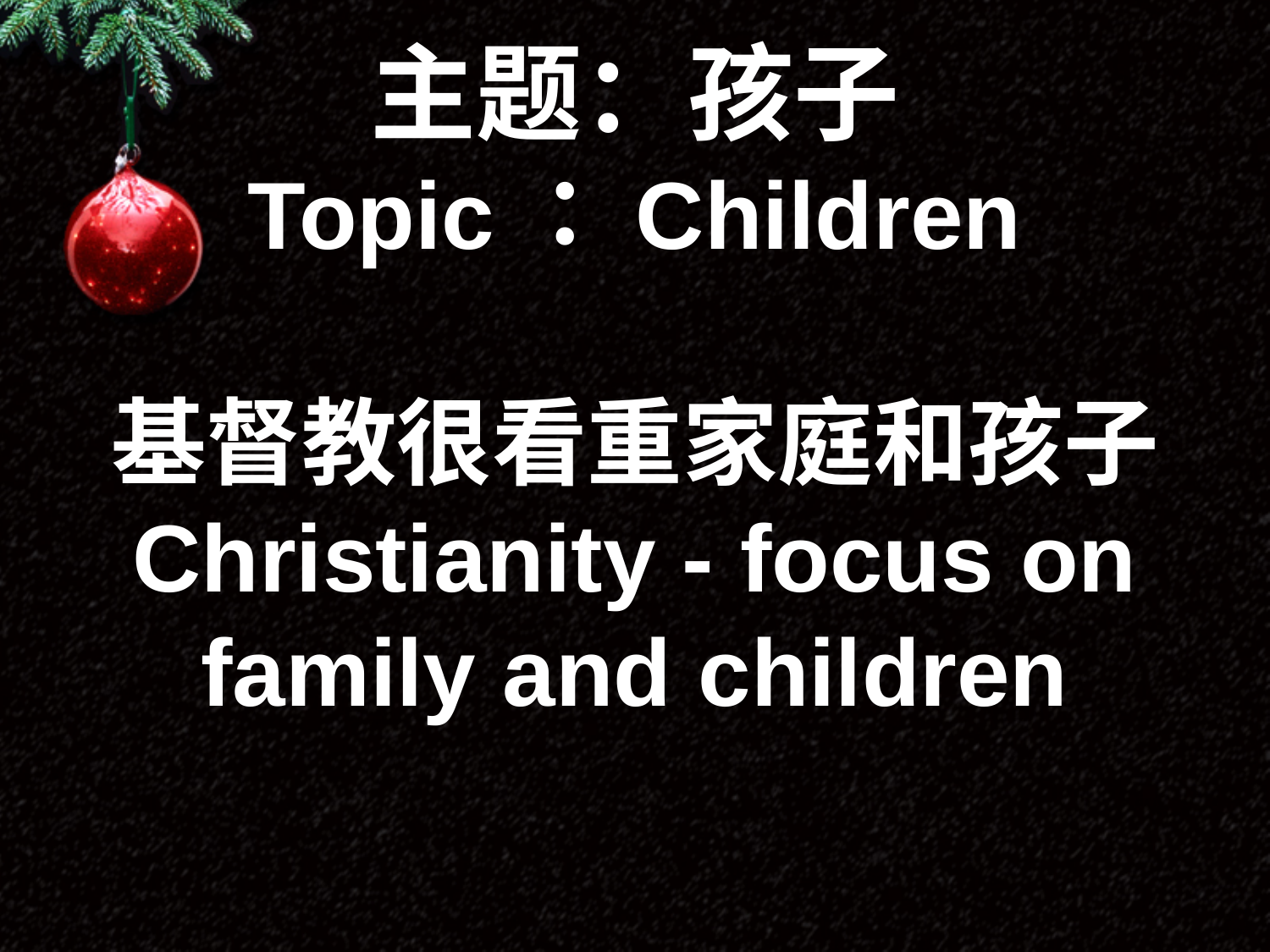

主题：孩子
Topic：Children

基督教很看重家庭和孩子
Christianity - focus on family and children